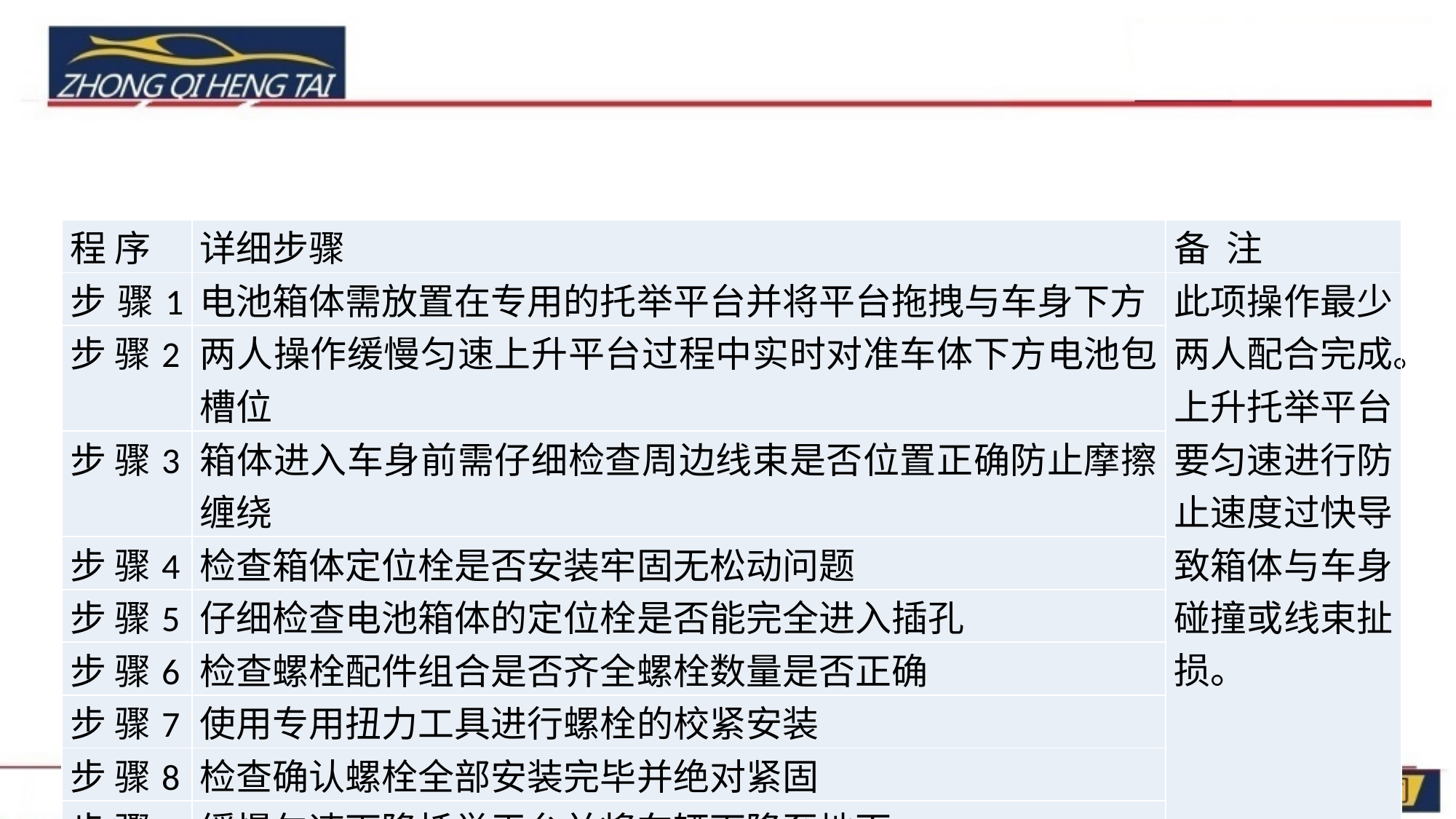

| 程 序 | 详细步骤 | 备 注 |
| --- | --- | --- |
| 步 骤1 | 电池箱体需放置在专用的托举平台并将平台拖拽与车身下方 | 此项操作最少两人配合完成。上升托举平台要匀速进行防止速度过快导致箱体与车身碰撞或线束扯损。 |
| 步 骤2 | 两人操作缓慢匀速上升平台过程中实时对准车体下方电池包槽位 |  |
| 步 骤3 | 箱体进入车身前需仔细检查周边线束是否位置正确防止摩擦缠绕 |  |
| 步 骤4 | 检查箱体定位栓是否安装牢固无松动问题 |  |
| 步 骤5 | 仔细检查电池箱体的定位栓是否能完全进入插孔 |  |
| 步 骤6 | 检查螺栓配件组合是否齐全螺栓数量是否正确 |  |
| 步 骤7 | 使用专用扭力工具进行螺栓的校紧安装 |  |
| 步 骤8 | 检查确认螺栓全部安装完毕并绝对紧固 |  |
| 步 骤9 | 缓慢匀速下降托举平台并将车辆下降至地面 |  |